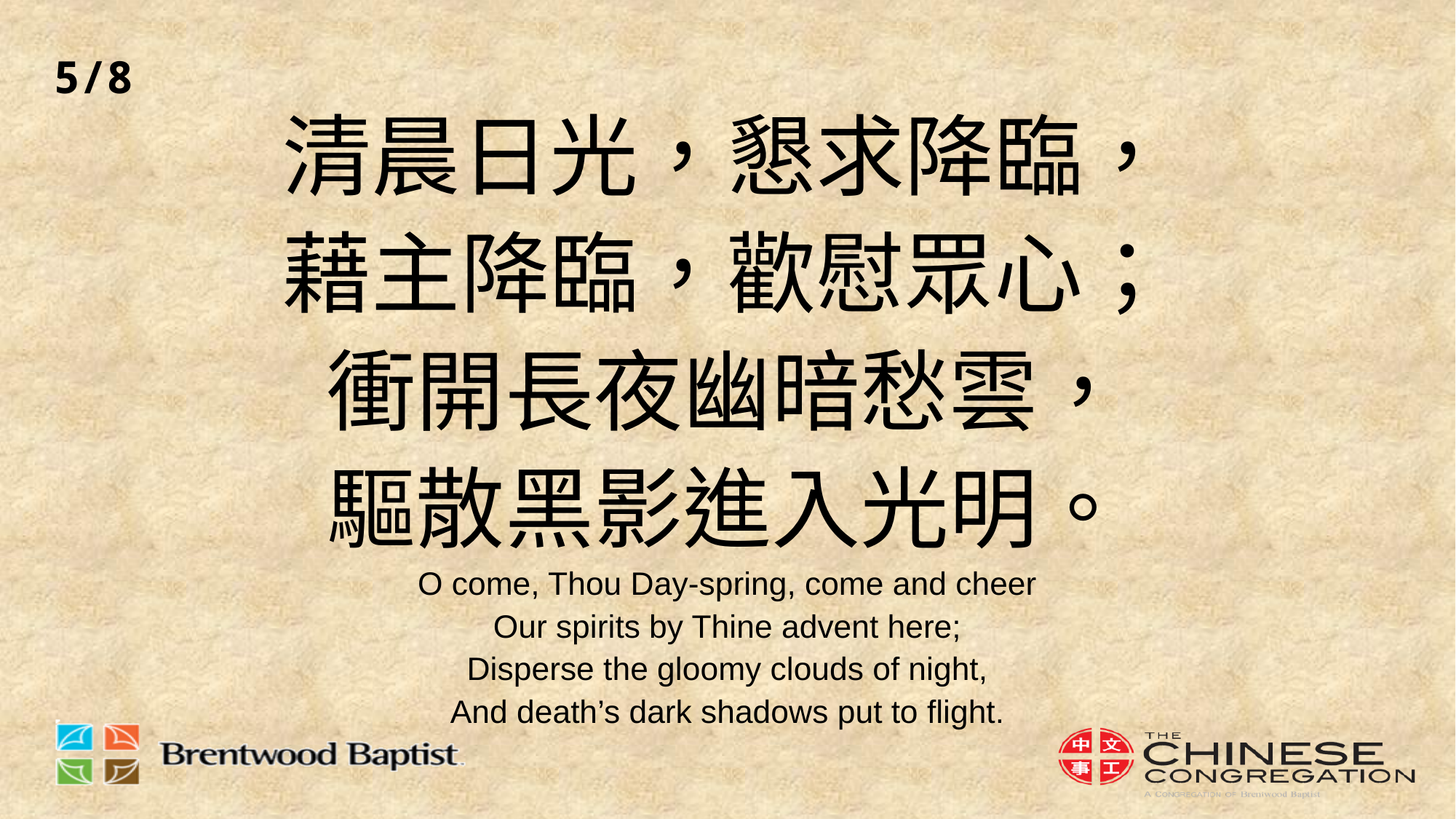

# 清晨日光，懇求降臨， 藉主降臨，歡慰眾心； 衝開長夜幽暗愁雲， 驅散黑影進入光明。 O come, Thou Day-spring, come and cheer Our spirits by Thine advent here; Disperse the gloomy clouds of night, And death’s dark shadows put to flight.
5/8